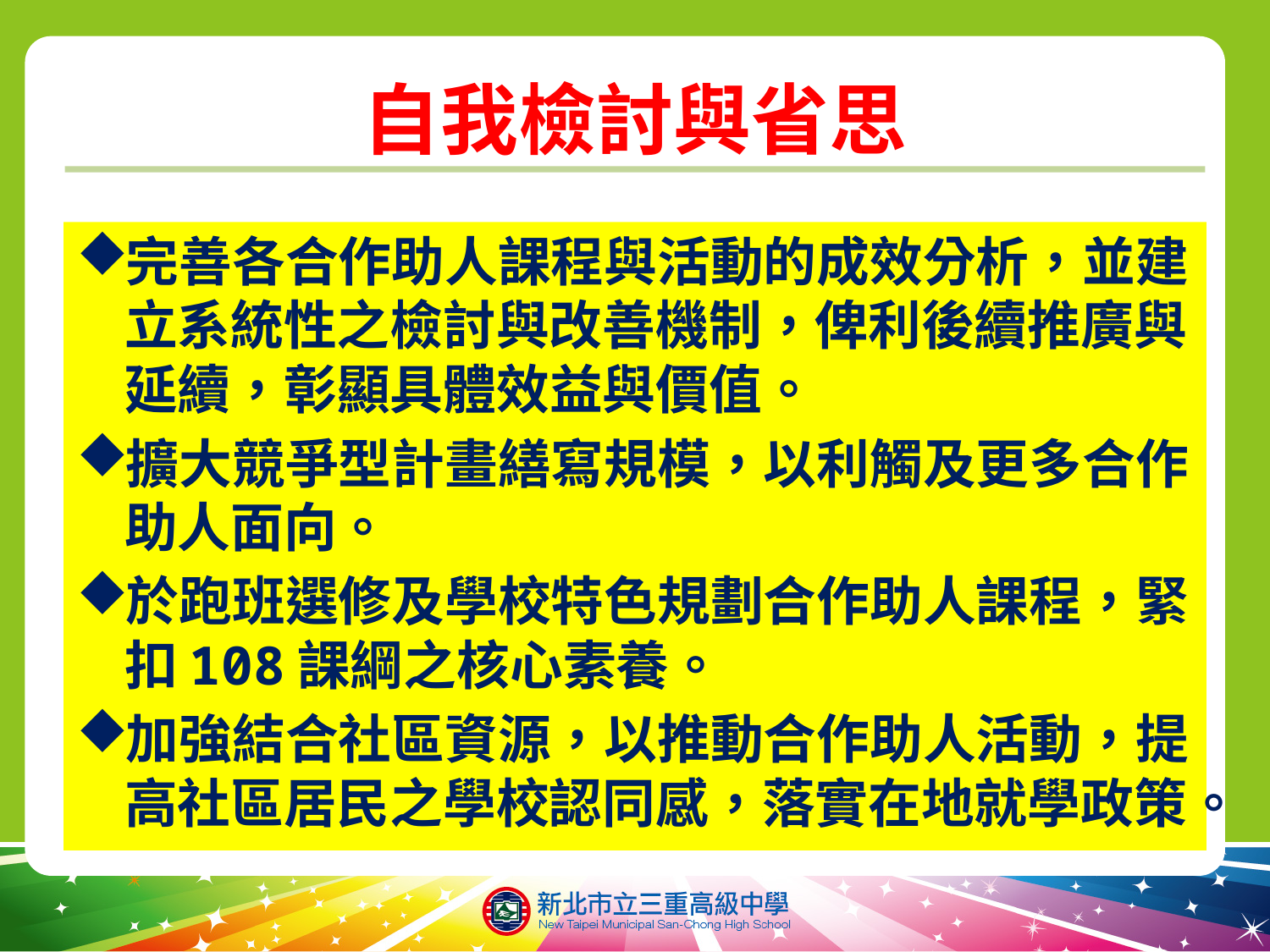

# 自我檢討與省思
完善各合作助人課程與活動的成效分析，並建立系統性之檢討與改善機制，俾利後續推廣與延續，彰顯具體效益與價值。
擴大競爭型計畫繕寫規模，以利觸及更多合作助人面向。
於跑班選修及學校特色規劃合作助人課程，緊扣108課綱之核心素養。
加強結合社區資源，以推動合作助人活動，提高社區居民之學校認同感，落實在地就學政策。